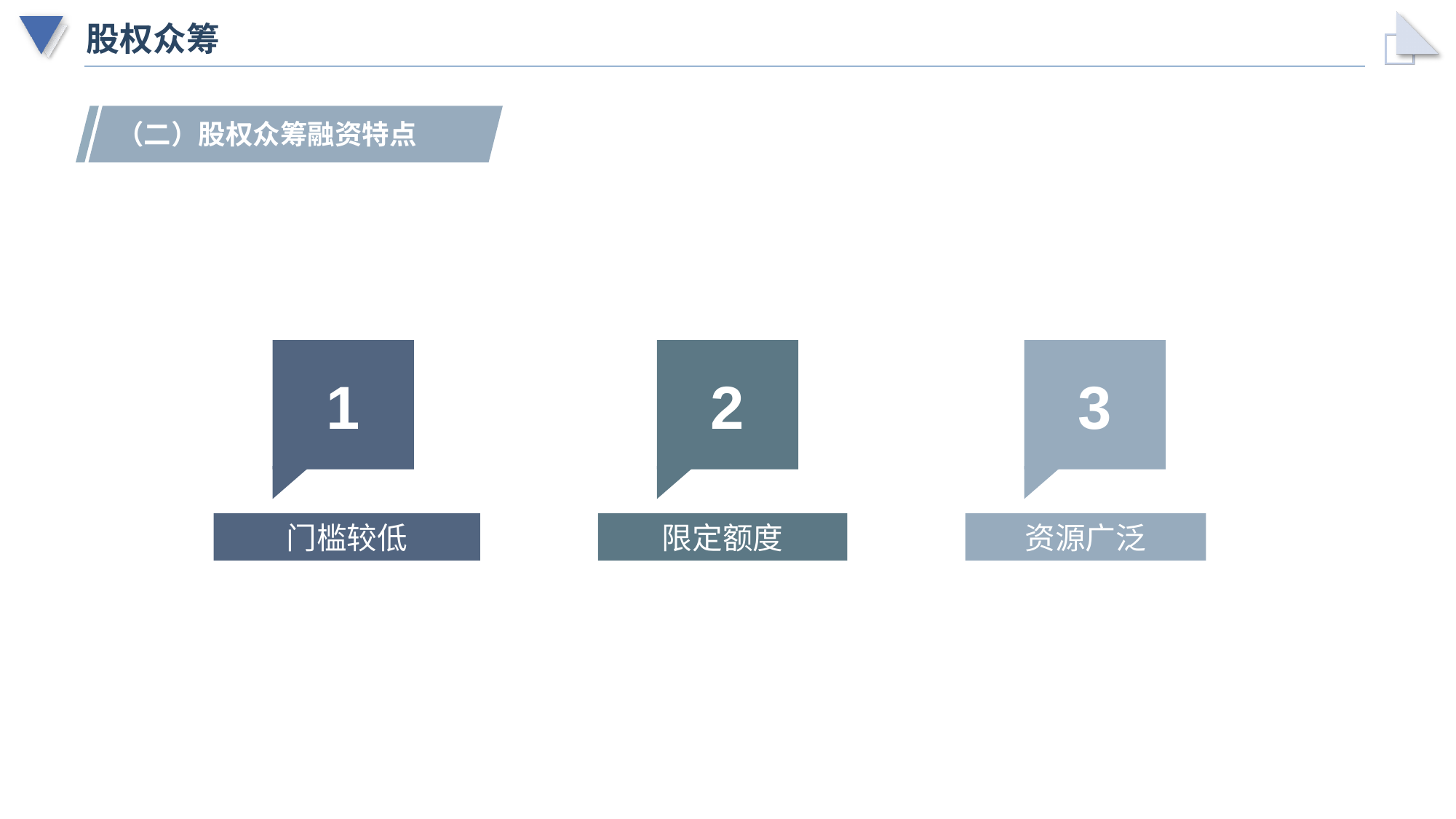

# 股权众筹

（二）股权众筹融资特点
1

2

3

门槛较低
限定额度
资源广泛